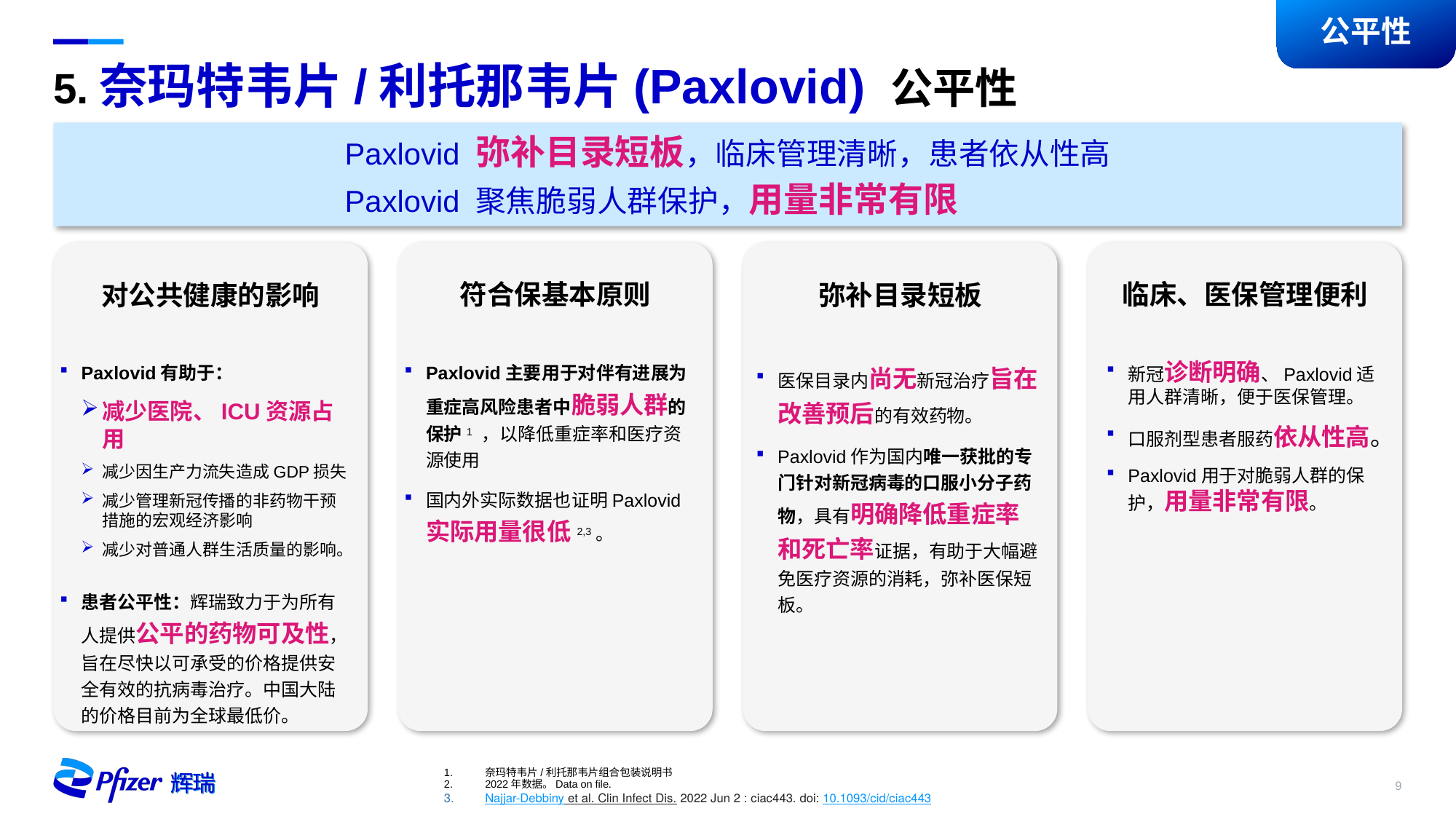

公平性
# 5.奈玛特韦片/利托那韦片(Paxlovid) 公平性
Paxlovid 弥补目录短板，临床管理清晰，患者依从性高
Paxlovid 聚焦脆弱人群保护，用量非常有限

符合保基本原则
临床、医保管理便利
对公共健康的影响
弥补目录短板
新冠诊断明确、Paxlovid适用人群清晰，便于医保管理。
口服剂型患者服药依从性高。
Paxlovid用于对脆弱人群的保护，用量非常有限。

Paxlovid有助于：
减少医院、ICU资源占用
减少因生产力流失造成GDP损失
减少管理新冠传播的非药物干预措施的宏观经济影响
减少对普通人群生活质量的影响。
患者公平性：辉瑞致力于为所有人提供公平的药物可及性，旨在尽快以可承受的价格提供安全有效的抗病毒治疗。中国大陆的价格目前为全球最低价。

Paxlovid主要用于对伴有进展为重症高风险患者中脆弱人群的保护1 ，以降低重症率和医疗资源使用
国内外实际数据也证明Paxlovid实际用量很低2,3。
医保目录内尚无新冠治疗旨在改善预后的有效药物。
Paxlovid作为国内唯一获批的专门针对新冠病毒的口服小分子药物，具有明确降低重症率和死亡率证据，有助于大幅避免医疗资源的消耗，弥补医保短板。

奈玛特韦片/利托那韦片组合包装说明书
2022年数据。Data on file.
Najjar-Debbiny et al. Clin Infect Dis. 2022 Jun 2 : ciac443. doi: 10.1093/cid/ciac443